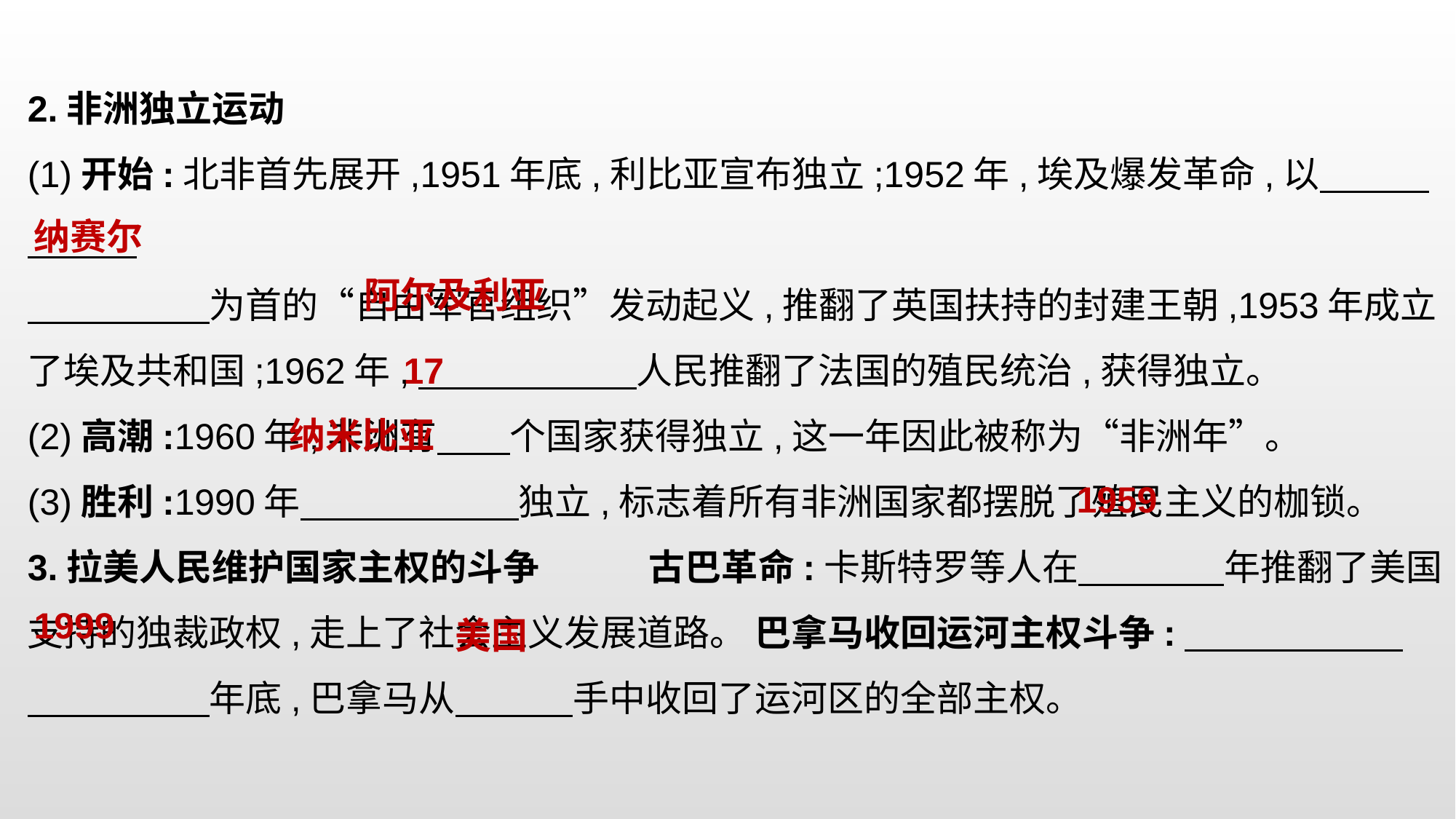

2.非洲独立运动
(1)开始:北非首先展开,1951年底,利比亚宣布独立;1952年,埃及爆发革命,以
　　　　　为首的“自由军官组织”发动起义,推翻了英国扶持的封建王朝,1953年成立了埃及共和国;1962年,　　　　　　人民推翻了法国的殖民统治,获得独立。
(2)高潮:1960年,非洲有　　个国家获得独立,这一年因此被称为“非洲年”。
(3)胜利:1990年　　　　　　独立,标志着所有非洲国家都摆脱了殖民主义的枷锁。
3.拉美人民维护国家主权的斗争　　　古巴革命:卡斯特罗等人在　　　　年推翻了美国支持的独裁政权,走上了社会主义发展道路。 巴拿马收回运河主权斗争:
　　　　　年底,巴拿马从　　　 手中收回了运河区的全部主权。

纳赛尔
阿尔及利亚
17
纳米比亚
1959
1999
美国